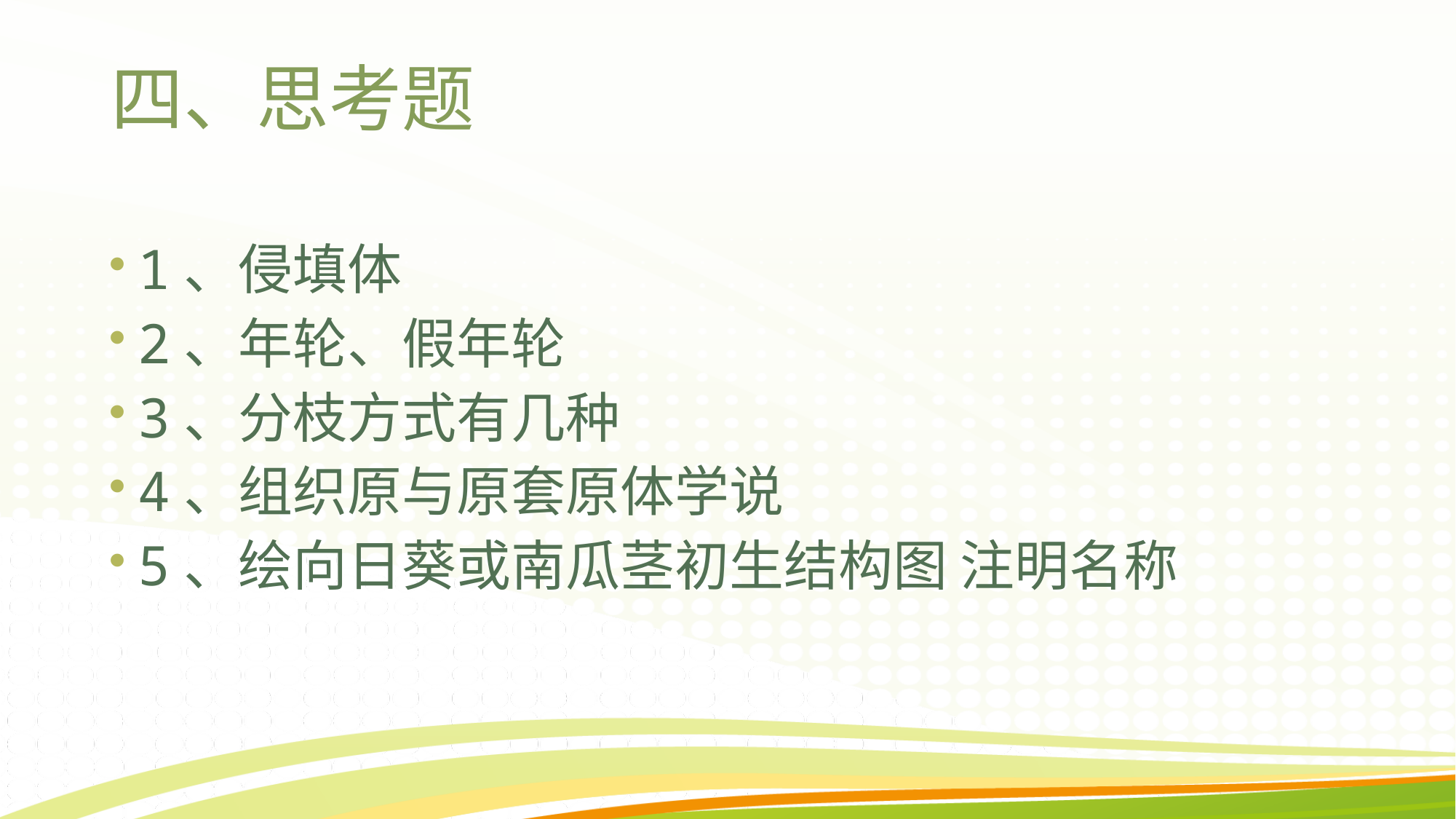

# 四、思考题

1、侵填体
2、年轮、假年轮
3、分枝方式有几种
4、组织原与原套原体学说
5、绘向日葵或南瓜茎初生结构图 注明名称